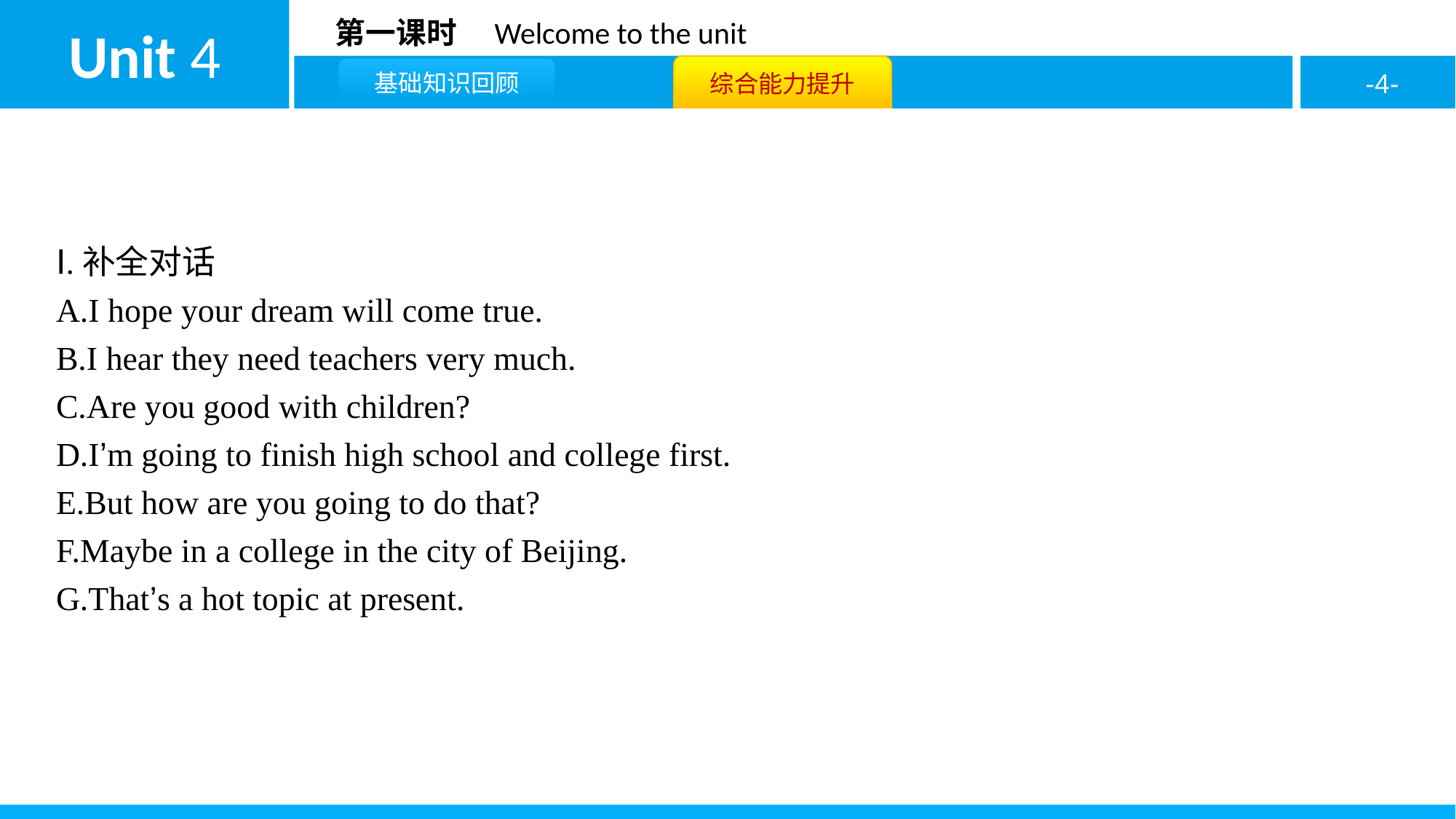

Ⅰ.补全对话
A.I hope your dream will come true.
B.I hear they need teachers very much.
C.Are you good with children?
D.I’m going to finish high school and college first.
E.But how are you going to do that?
F.Maybe in a college in the city of Beijing.
G.That’s a hot topic at present.